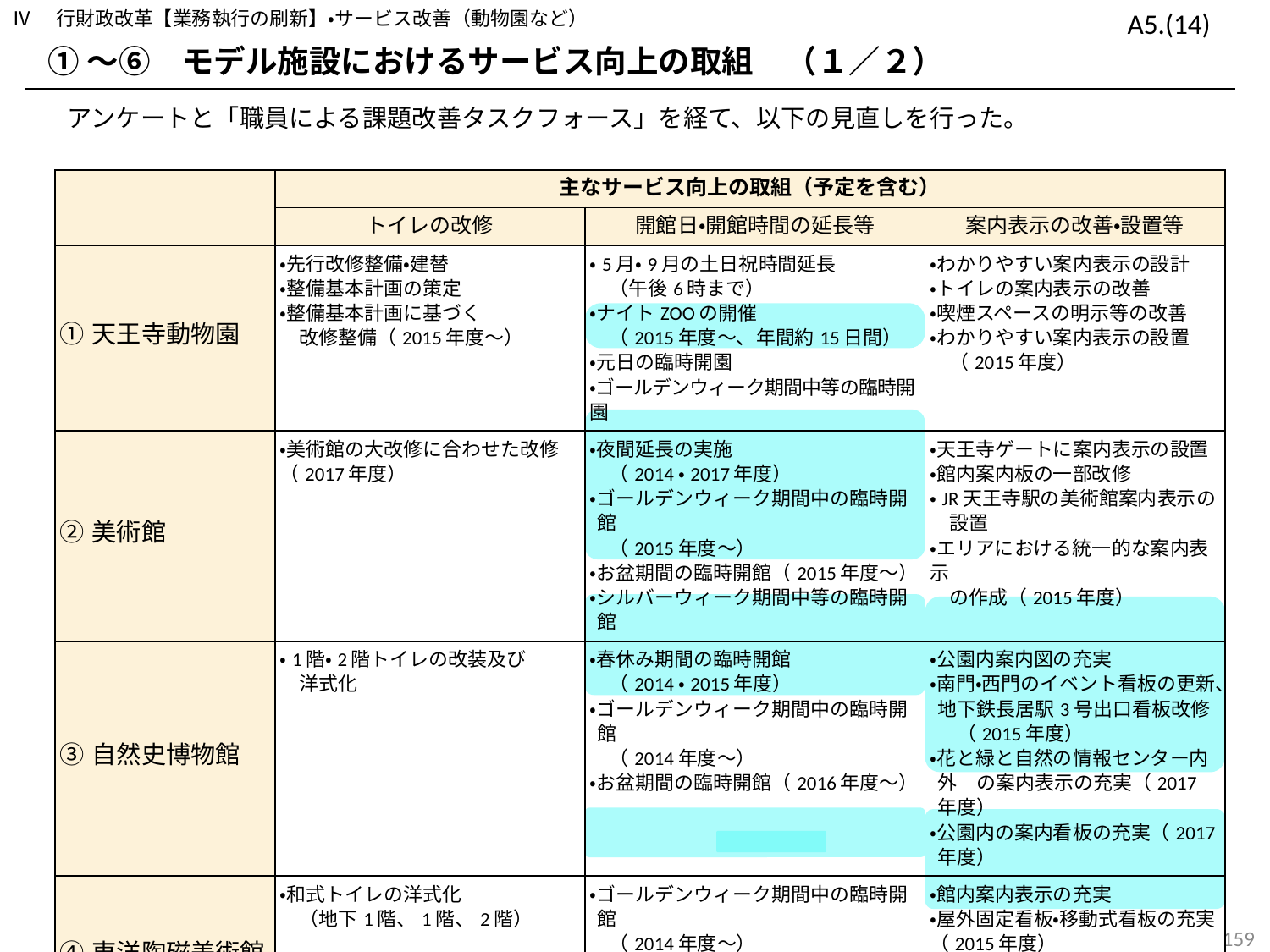

Ⅳ　行財政改革【業務執行の刷新】・サービス改善（動物園など）
A5.(14)
①～⑥　モデル施設におけるサービス向上の取組　（１／２）
アンケートと「職員による課題改善タスクフォース」を経て、以下の見直しを行った。
|  | 主なサービス向上の取組（予定を含む） |  |  |
| --- | --- | --- | --- |
|  | トイレの改修 | 開館日・開館時間の延長等 | 案内表示の改善・設置等 |
| ①天王寺動物園 | ・先行改修整備・建替 ・整備基本計画の策定 ・整備基本計画に基づく 　改修整備（2015年度～） | ・5月・9月の土日祝時間延長 　（午後6時まで） ・ナイトZOOの開催 　（2015年度～、年間約15日間） ・元日の臨時開園 ・ゴールデンウィーク期間中等の臨時開園 | ・わかりやすい案内表示の設計 ・トイレの案内表示の改善 ・喫煙スペースの明示等の改善 ・わかりやすい案内表示の設置 　（2015年度） |
| ②美術館 | ・美術館の大改修に合わせた改修（2017年度） | ・夜間延長の実施 　（2014・2017年度） ・ゴールデンウィーク期間中の臨時開館 　（2015年度～） ・お盆期間の臨時開館（2015年度～） ・シルバーウィーク期間中等の臨時開館 | ・天王寺ゲートに案内表示の設置 ・館内案内板の一部改修 ・JR天王寺駅の美術館案内表示の 　設置 ・エリアにおける統一的な案内表示 　の作成（2015年度） |
| ③自然史博物館 | ・1階・2階トイレの改装及び 　洋式化 | ・春休み期間の臨時開館 　（2014・2015年度） ・ゴールデンウィーク期間中の臨時開館 　（2014年度～） ・お盆期間の臨時開館（2016年度～） | ・公園内案内図の充実 ・南門・西門のイベント看板の更新、地下鉄長居駅3号出口看板改修　（2015年度） ・花と緑と自然の情報センター内外　の案内表示の充実（2017年度） ・公園内の案内看板の充実（2017年度） |
| ④東洋陶磁美術館 | ・和式トイレの洋式化　 　（地下1階、1階、2階） | ・ゴールデンウィーク期間中の臨時開館 　（2014年度～） ・お盆期間の臨時開館（2016年度～） ・光のルネサンス会期中の夜間延長 　（午後7時まで、2014年度～） | ・館内案内表示の充実 ・屋外固定看板・移動式看板の充実（2015年度） ・館周辺での案内看板の充実（2017年度） |

159